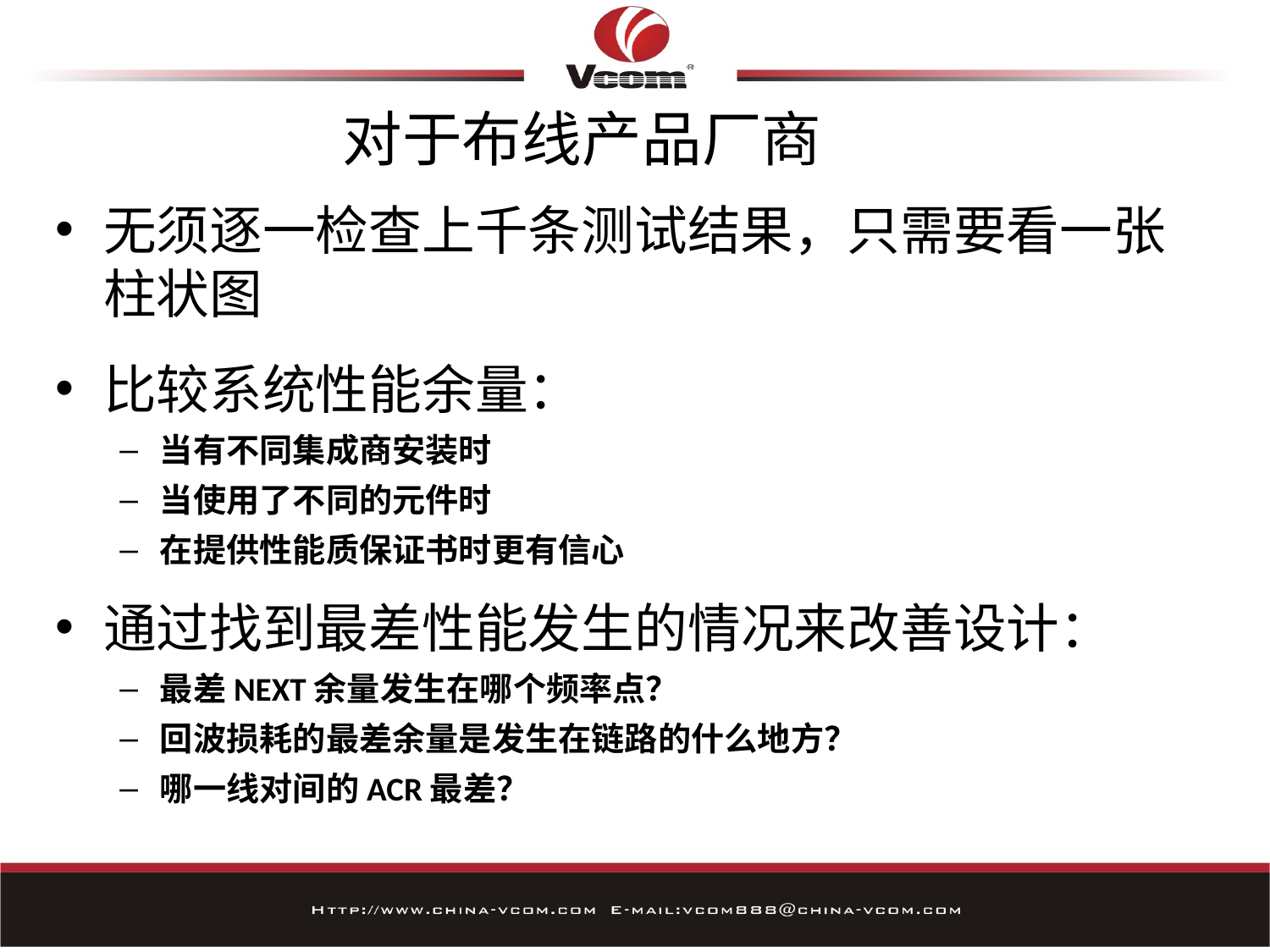

# 对于布线产品厂商
无须逐一检查上千条测试结果，只需要看一张柱状图
比较系统性能余量：
当有不同集成商安装时
当使用了不同的元件时
在提供性能质保证书时更有信心
通过找到最差性能发生的情况来改善设计：
最差NEXT余量发生在哪个频率点？
回波损耗的最差余量是发生在链路的什么地方？
哪一线对间的ACR最差？